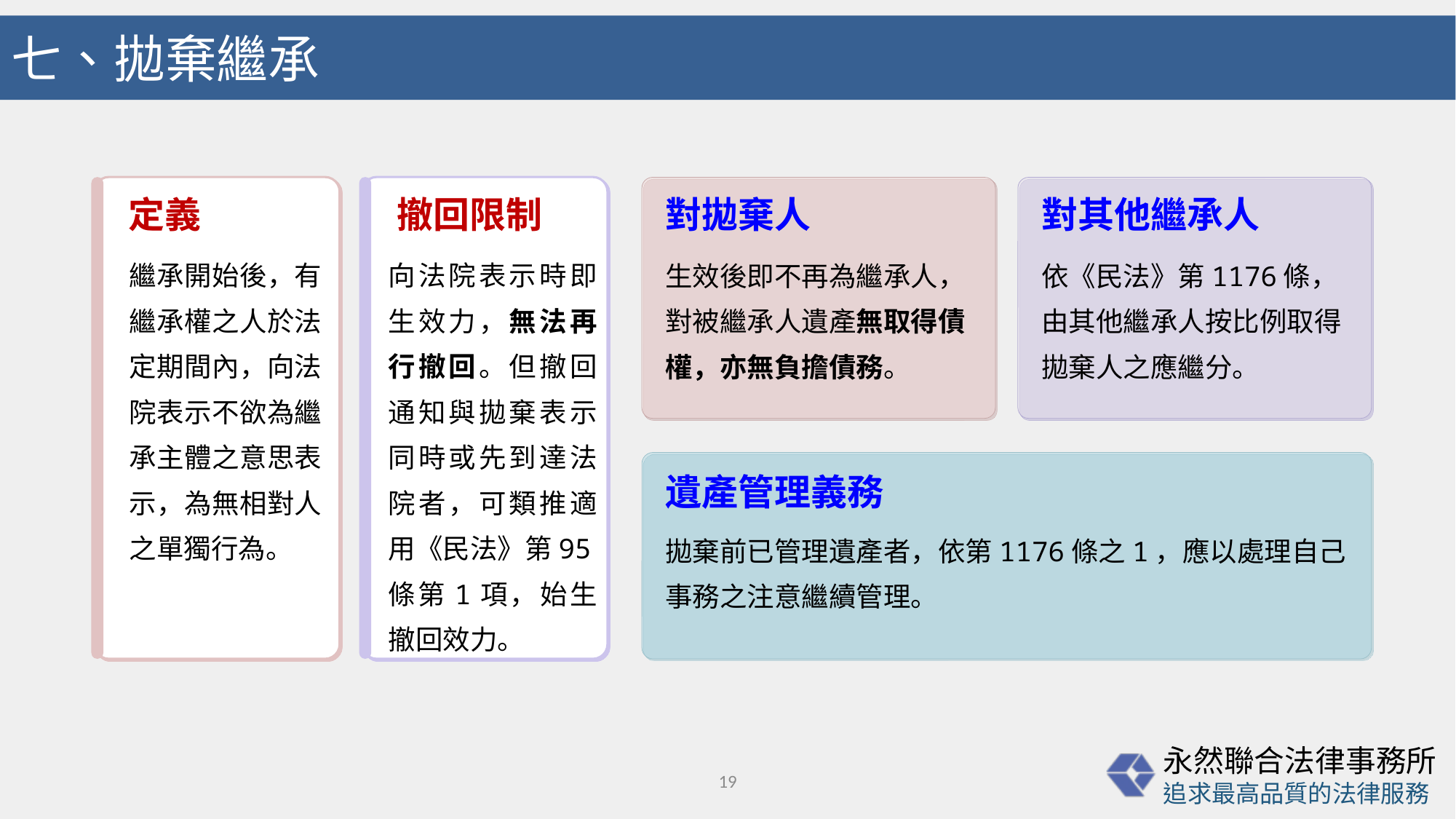

# 七、拋棄繼承

定義
撤回限制
對拋棄人
對其他繼承人
繼承開始後，有繼承權之人於法定期間內，向法院表示不欲為繼承主體之意思表示，為無相對人之單獨行為。
向法院表示時即生效力，無法再行撤回。但撤回通知與拋棄表示同時或先到達法院者，可類推適用《民法》第95條第1項，始生撤回效力。
生效後即不再為繼承人，對被繼承人遺產無取得債權，亦無負擔債務。
依《民法》第1176條，由其他繼承人按比例取得拋棄人之應繼分。

遺產管理義務
拋棄前已管理遺產者，依第1176條之1，應以處理自己事務之注意繼續管理。
19